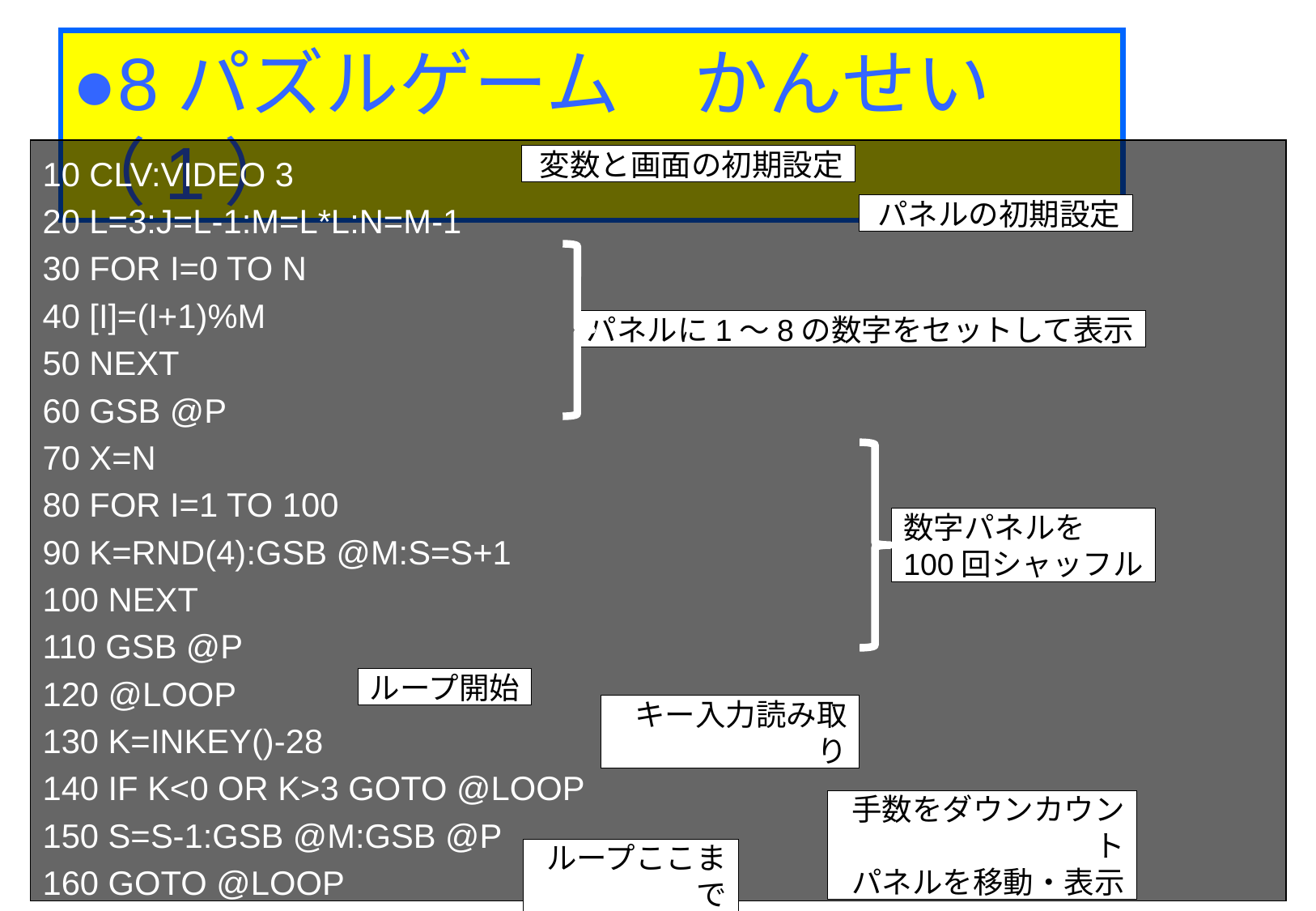

●8パズルゲーム　かんせい（1）
10 CLV:VIDEO 3
20 L=3:J=L-1:M=L*L:N=M-1
30 FOR I=0 TO N
40 [I]=(I+1)%M
50 NEXT
60 GSB @P
70 X=N
80 FOR I=1 TO 100
90 K=RND(4):GSB @M:S=S+1
100 NEXT
110 GSB @P
120 @LOOP
130 K=INKEY()-28
140 IF K<0 OR K>3 GOTO @LOOP
150 S=S-1:GSB @M:GSB @P
160 GOTO @LOOP
変数と画面の初期設定
パネルの初期設定

パネルに1～8の数字をセットして表示

数字パネルを
100回シャッフル
ループ開始
キー入力読み取り
手数をダウンカウント
パネルを移動・表示
ループここまで